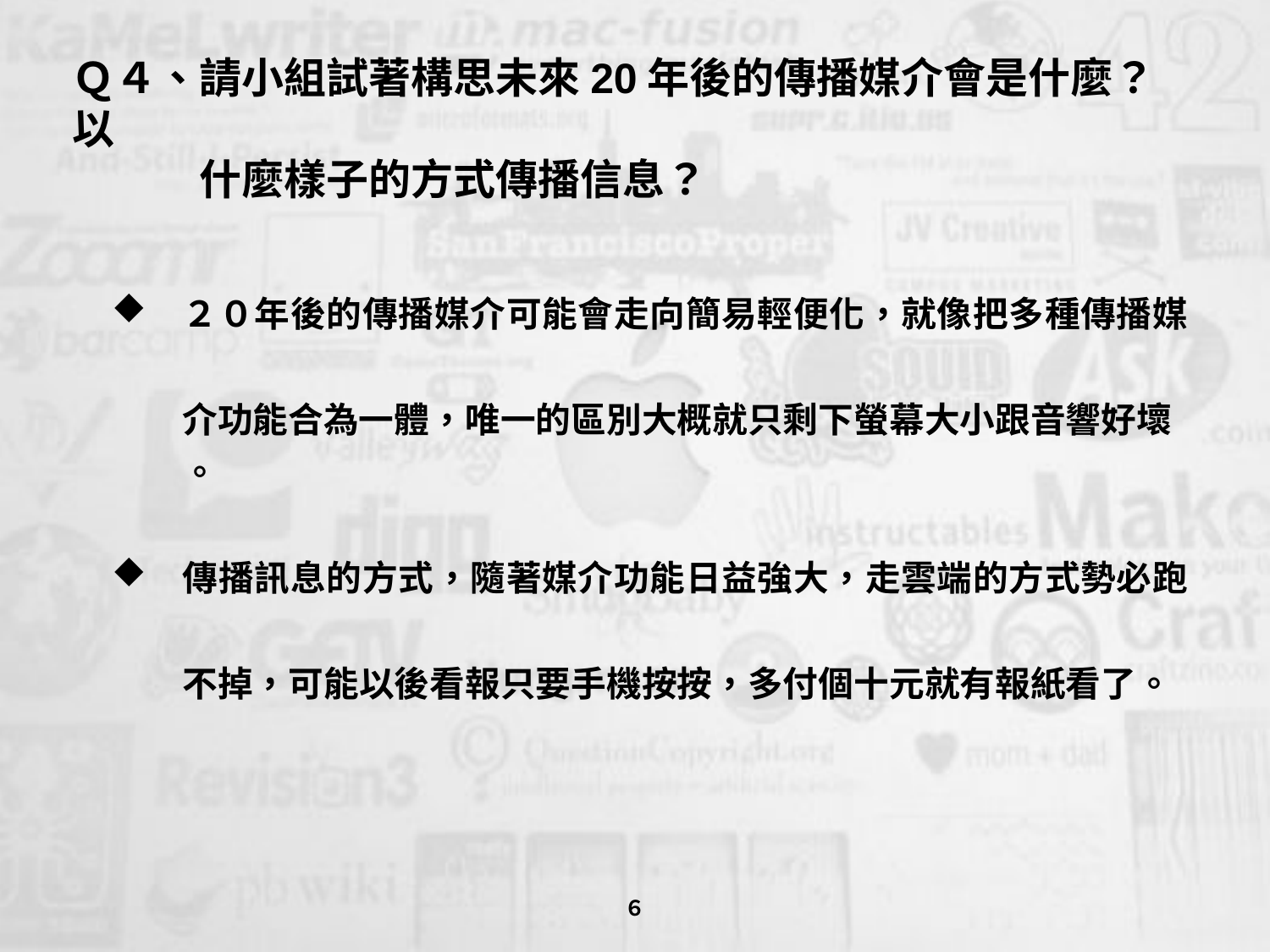

# Ｑ４、請小組試著構思未來20年後的傳播媒介會是什麼？以 　　　什麼樣子的方式傳播信息？

　２０年後的傳播媒介可能會走向簡易輕便化，就像把多種傳播媒
　　介功能合為一體，唯一的區別大概就只剩下螢幕大小跟音響好壞
　　。

　傳播訊息的方式，隨著媒介功能日益強大，走雲端的方式勢必跑
　　不掉，可能以後看報只要手機按按，多付個十元就有報紙看了。

６